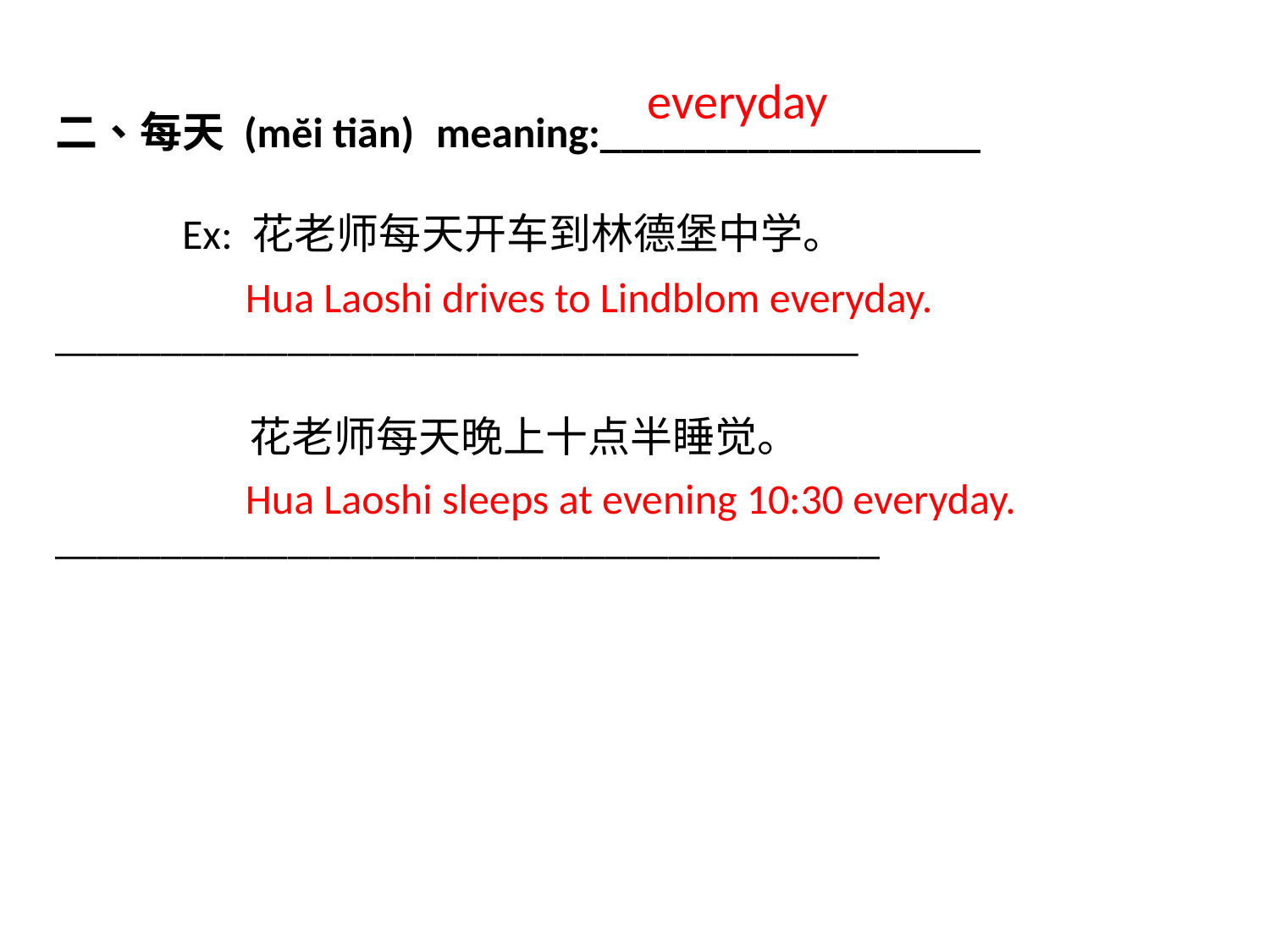

二、每天 (mĕi tiān)	meaning:__________________
	Ex: 花老师每天开车到林德堡中学。	______________________________________
      	      花老师每天晚上十点半睡觉。	_______________________________________
everyday
Hua Laoshi drives to Lindblom everyday.
Hua Laoshi sleeps at evening 10:30 everyday.